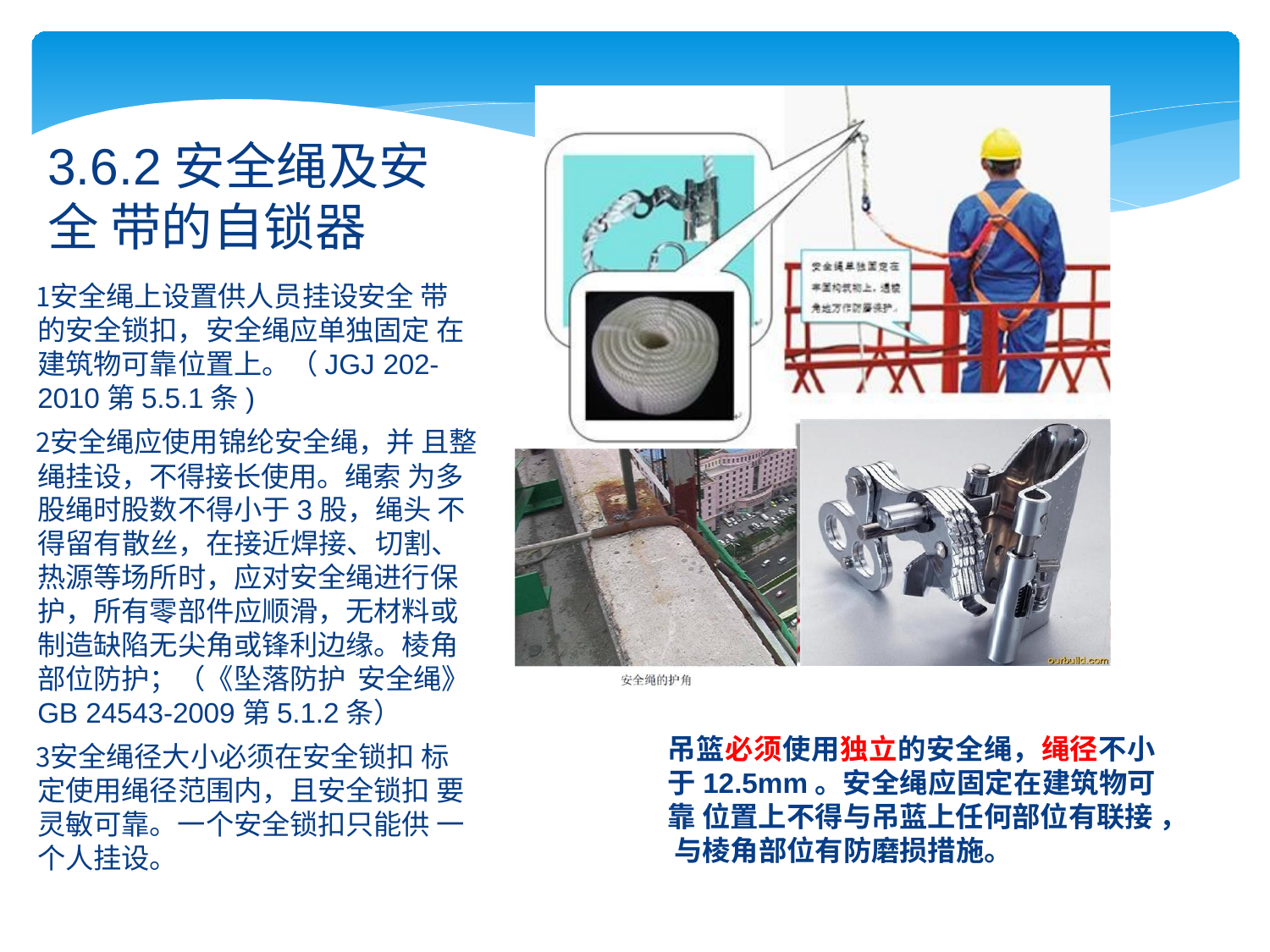

# 3.6.2安全绳及安全 带的自锁器
安全绳上设置供人员挂设安全 带的安全锁扣，安全绳应单独固定 在建筑物可靠位置上。（JGJ 202-  2010第5.5.1条)
安全绳应使用锦纶安全绳，并 且整绳挂设，不得接长使用。绳索 为多股绳时股数不得小于3股，绳头 不得留有散丝，在接近焊接、切割、 热源等场所时，应对安全绳进行保 护，所有零部件应顺滑，无材料或 制造缺陷无尖角或锋利边缘。棱角 部位防护；（《坠落防护 安全绳》 GB 24543-2009第5.1.2条）
安全绳径大小必须在安全锁扣 标定使用绳径范围内，且安全锁扣 要灵敏可靠。一个安全锁扣只能供 一个人挂设。

吊篮必须使用独立的安全绳，绳径不小 于12.5mm。安全绳应固定在建筑物可靠 位置上不得与吊蓝上任何部位有联接， 与棱角部位有防磨损措施。